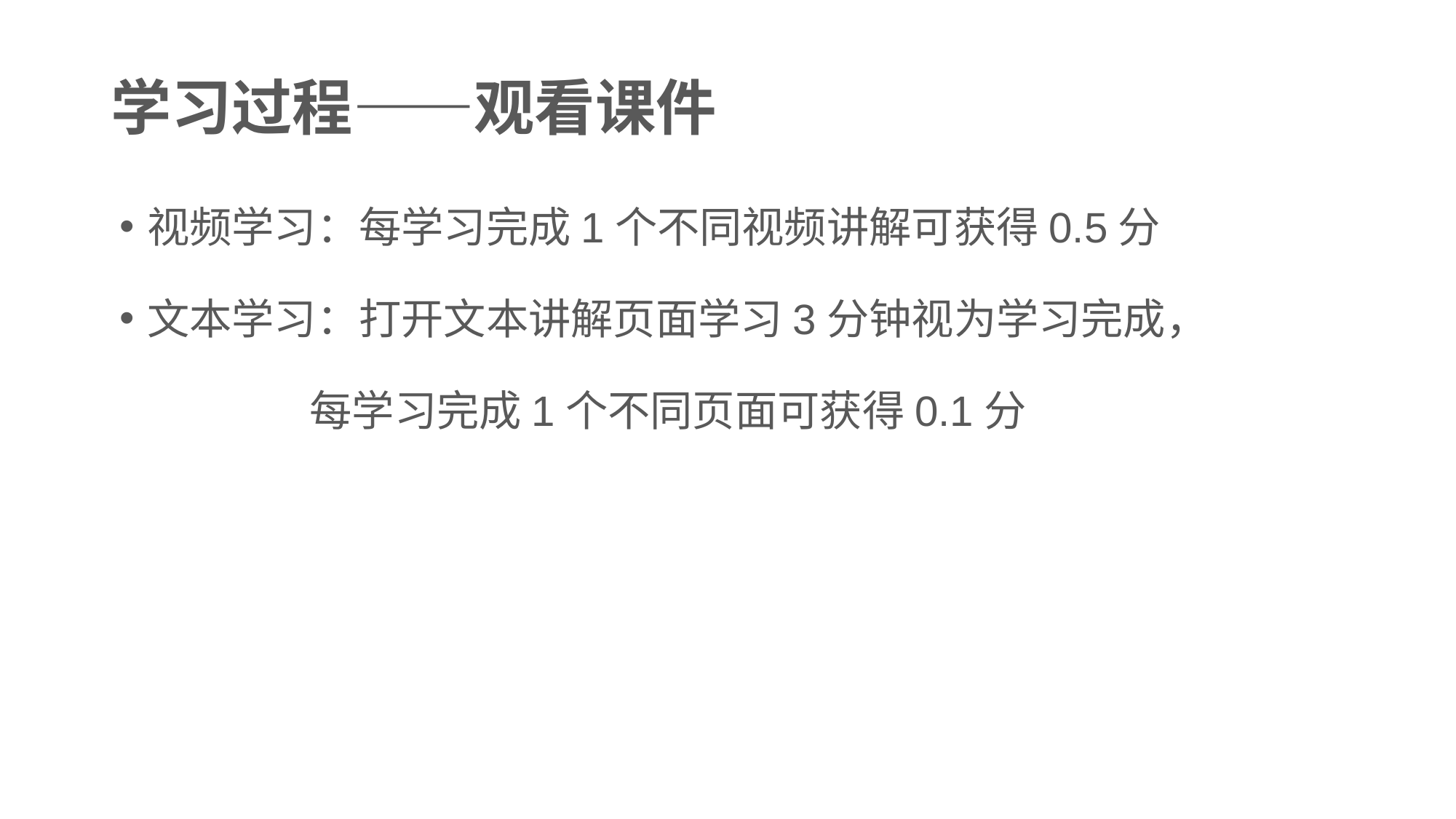

# 学习过程——观看课件
视频学习：每学习完成1个不同视频讲解可获得0.5分
文本学习：打开文本讲解页面学习3分钟视为学习完成，
                   每学习完成1个不同页面可获得0.1分